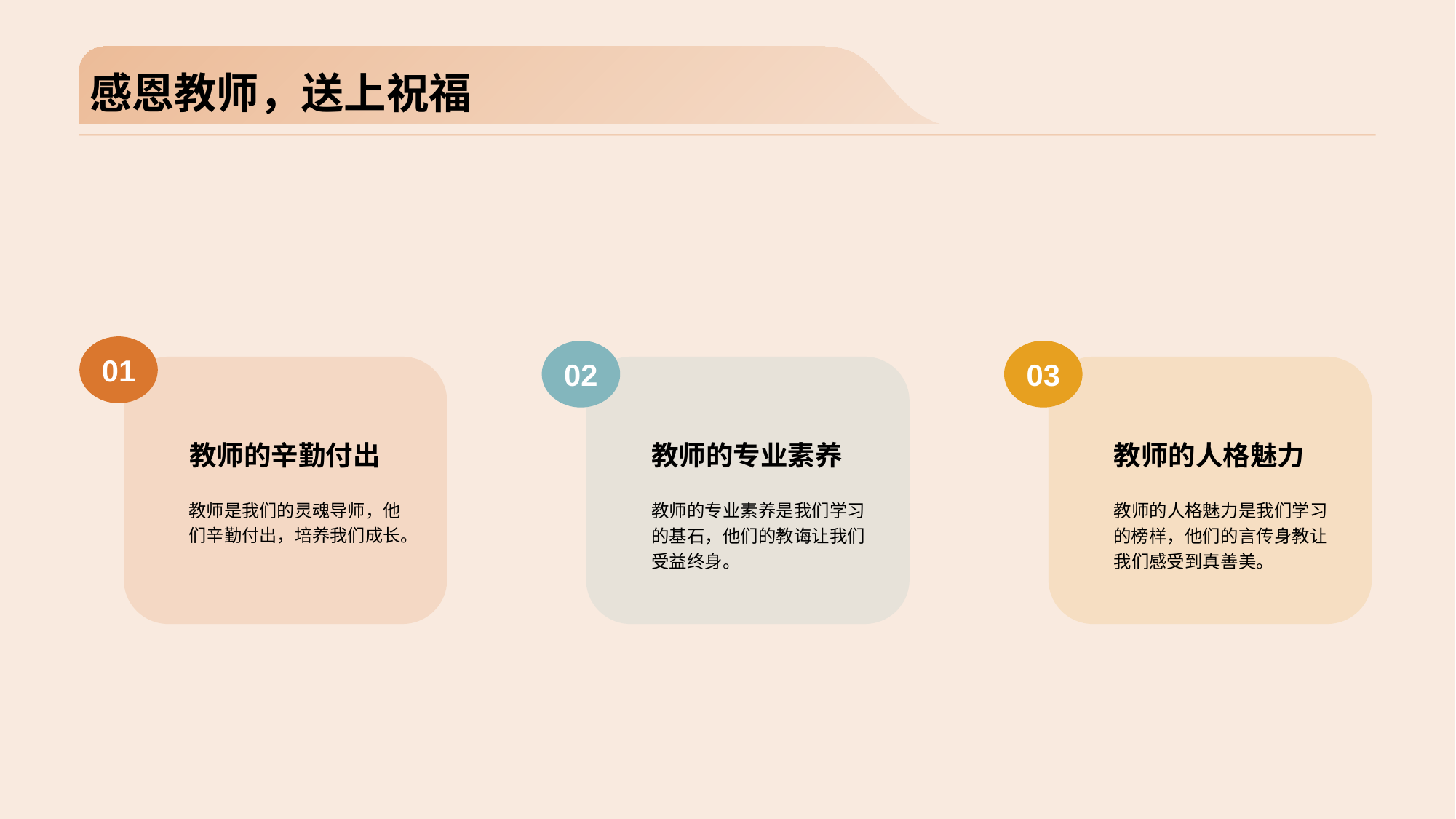

# 感恩教师，送上祝福
01

教师的辛勤付出
教师是我们的灵魂导师，他们辛勤付出，培养我们成长。
02

教师的专业素养
教师的专业素养是我们学习的基石，他们的教诲让我们受益终身。
03

教师的人格魅力
教师的人格魅力是我们学习的榜样，他们的言传身教让我们感受到真善美。